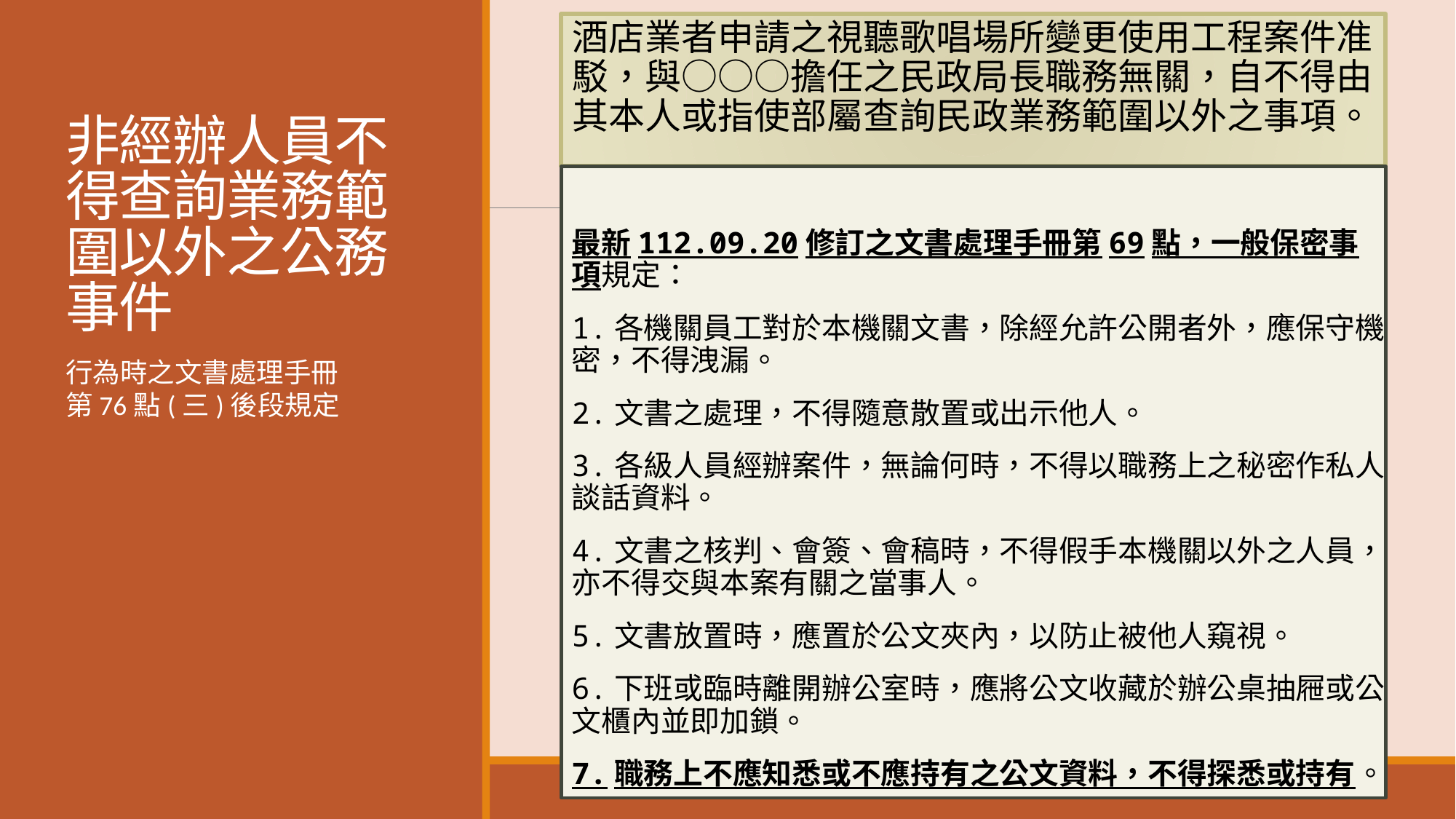

酒店業者申請之視聽歌唱場所變更使用工程案件准駁，與○○○擔任之民政局長職務無關，自不得由其本人或指使部屬查詢民政業務範圍以外之事項。
# 非經辦人員不得查詢業務範圍以外之公務事件

最新112.09.20修訂之文書處理手冊第69點，一般保密事項規定：
1.各機關員工對於本機關文書，除經允許公開者外，應保守機密，不得洩漏。
2.文書之處理，不得隨意散置或出示他人。
3.各級人員經辦案件，無論何時，不得以職務上之秘密作私人 談話資料。
4.文書之核判、會簽、會稿時，不得假手本機關以外之人員， 亦不得交與本案有關之當事人。
5.文書放置時，應置於公文夾內，以防止被他人窺視。
6.下班或臨時離開辦公室時，應將公文收藏於辦公桌抽屜或公 文櫃內並即加鎖。
7.職務上不應知悉或不應持有之公文資料，不得探悉或持有。
行為時之文書處理手冊
第76點(三)後段規定